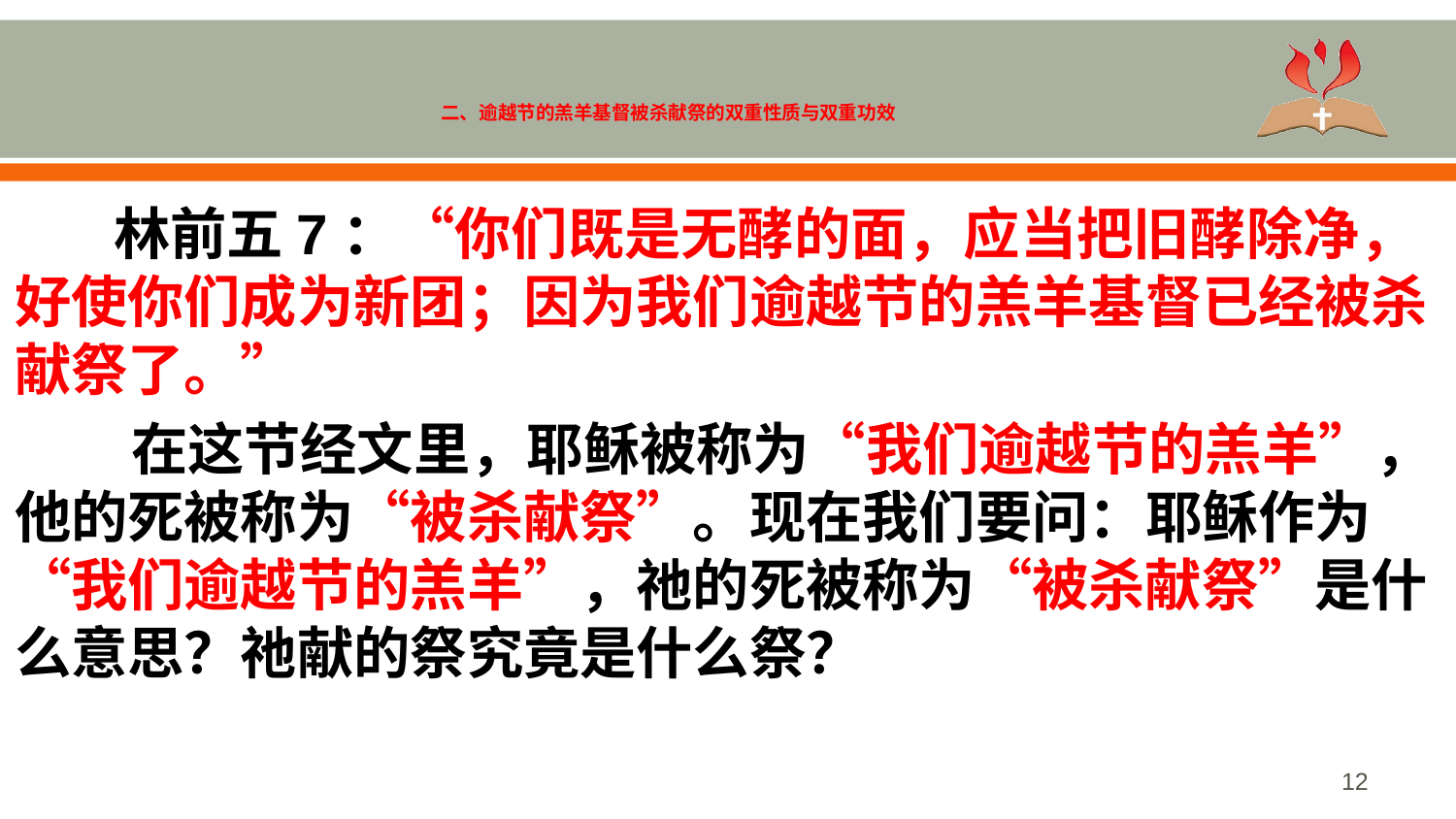

# 二、逾越节的羔羊基督被杀献祭的双重性质与双重功效
        林前五7：“你们既是无酵的面，应当把旧酵除净，好使你们成为新团；因为我们逾越节的羔羊基督已经被杀献祭了。”
        在这节经文里，耶稣被称为“我们逾越节的羔羊”，他的死被称为“被杀献祭”。现在我们要问：耶稣作为“我们逾越节的羔羊”，祂的死被称为“被杀献祭”是什么意思？祂献的祭究竟是什么祭？

12